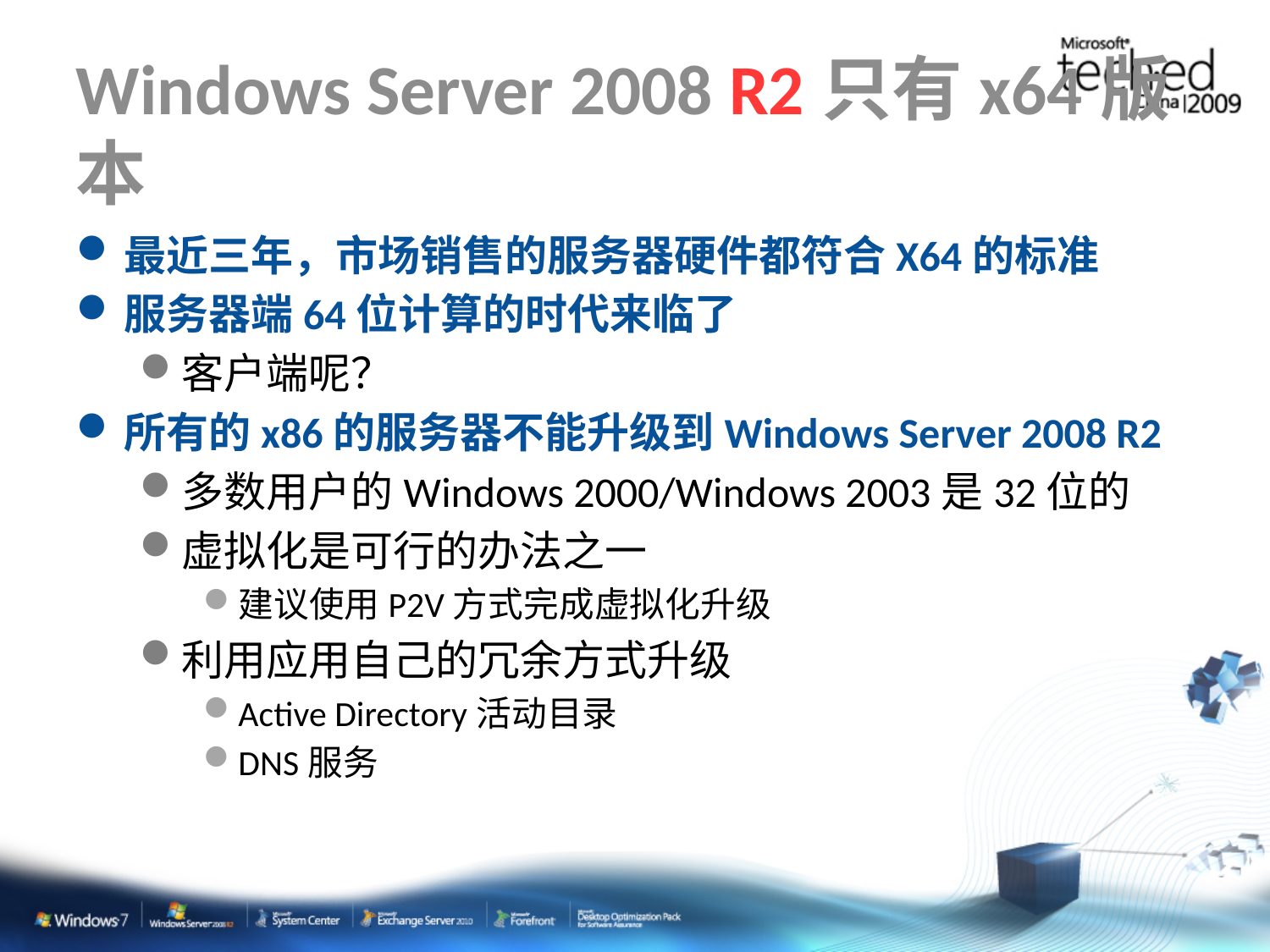

# Windows Server 2008 R2只有x64版本
最近三年，市场销售的服务器硬件都符合X64的标准
服务器端64位计算的时代来临了
客户端呢？
所有的x86的服务器不能升级到Windows Server 2008 R2
多数用户的Windows 2000/Windows 2003是32位的
虚拟化是可行的办法之一
建议使用P2V方式完成虚拟化升级
利用应用自己的冗余方式升级
Active Directory活动目录
DNS服务